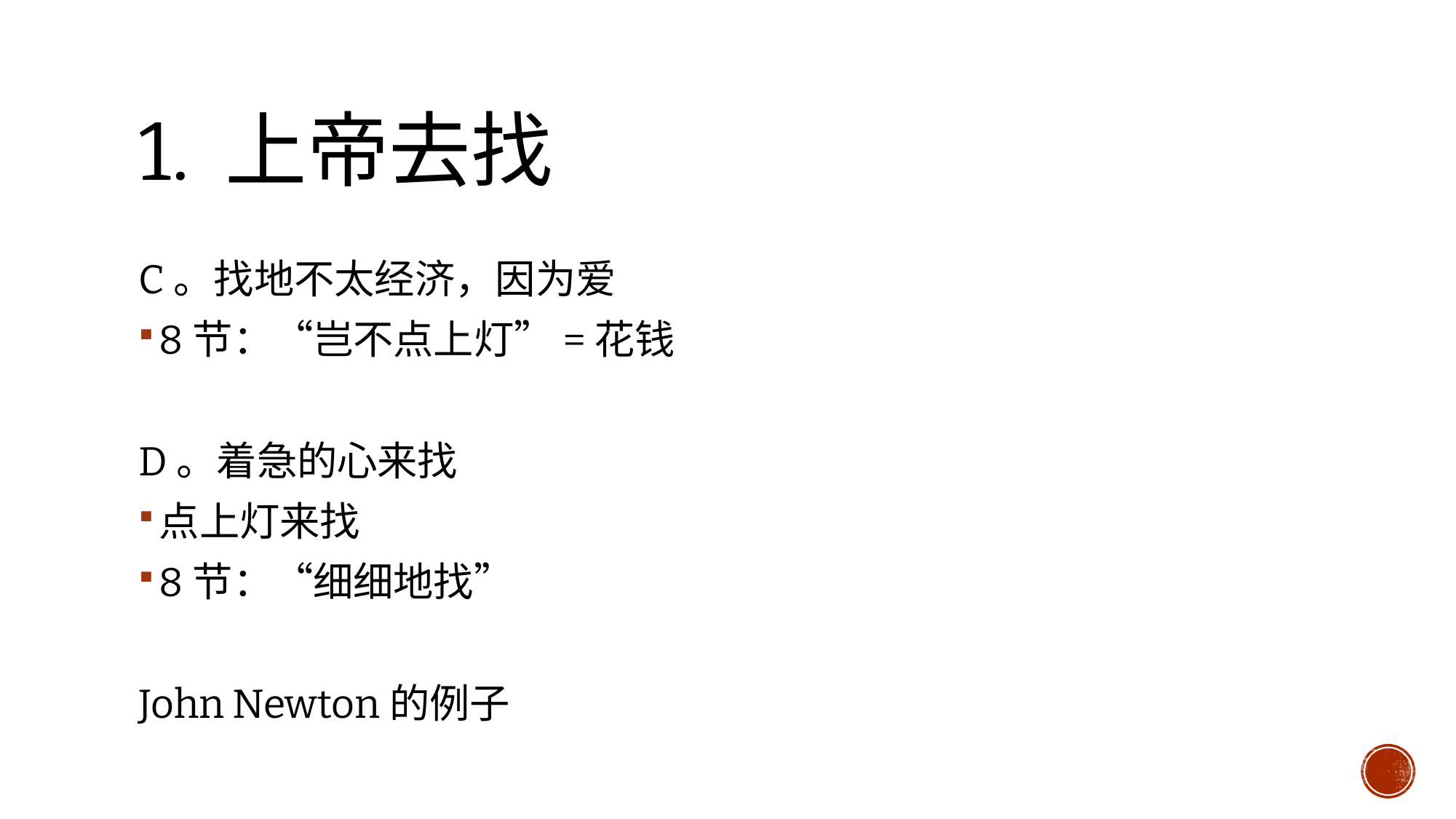

# 1. 上帝去找
C。找地不太经济，因为爱
8节：“岂不点上灯”=花钱

D。着急的心来找
点上灯来找
8节：“细细地找”

John Newton的例子